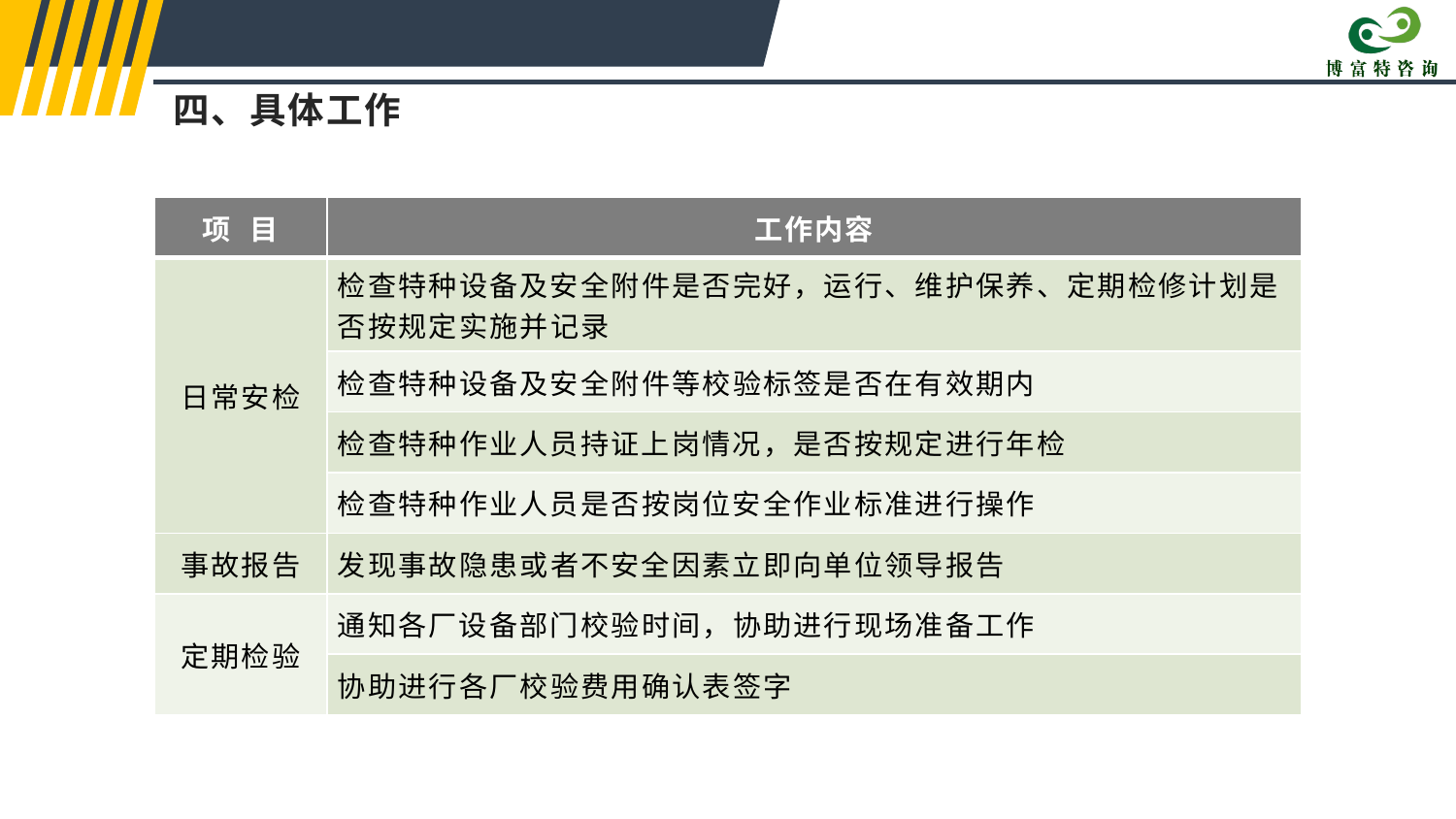

四、具体工作
| 项 目 | 工作内容 |
| --- | --- |
| 日常安检 | 检查特种设备及安全附件是否完好，运行、维护保养、定期检修计划是否按规定实施并记录 |
|  | 检查特种设备及安全附件等校验标签是否在有效期内 |
|  | 检查特种作业人员持证上岗情况，是否按规定进行年检 |
|  | 检查特种作业人员是否按岗位安全作业标准进行操作 |
| 事故报告 | 发现事故隐患或者不安全因素立即向单位领导报告 |
| 定期检验 | 通知各厂设备部门校验时间，协助进行现场准备工作 |
|  | 协助进行各厂校验费用确认表签字 |